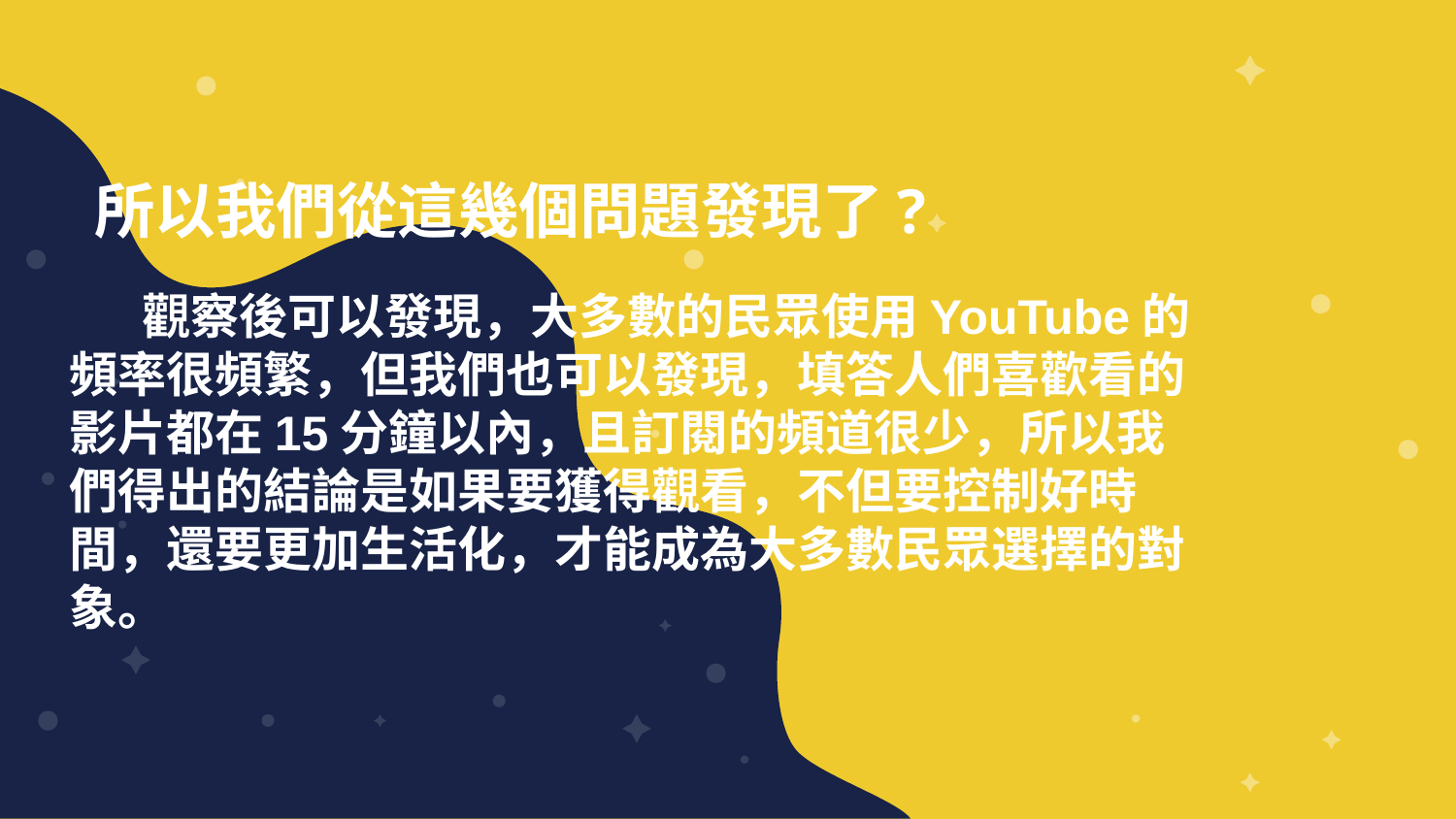

所以我們從這幾個問題發現了?
觀察後可以發現，大多數的民眾使用YouTube的頻率很頻繁，但我們也可以發現，填答人們喜歡看的影片都在15分鐘以內，且訂閱的頻道很少，所以我們得出的結論是如果要獲得觀看，不但要控制好時間，還要更加生活化，才能成為大多數民眾選擇的對象。